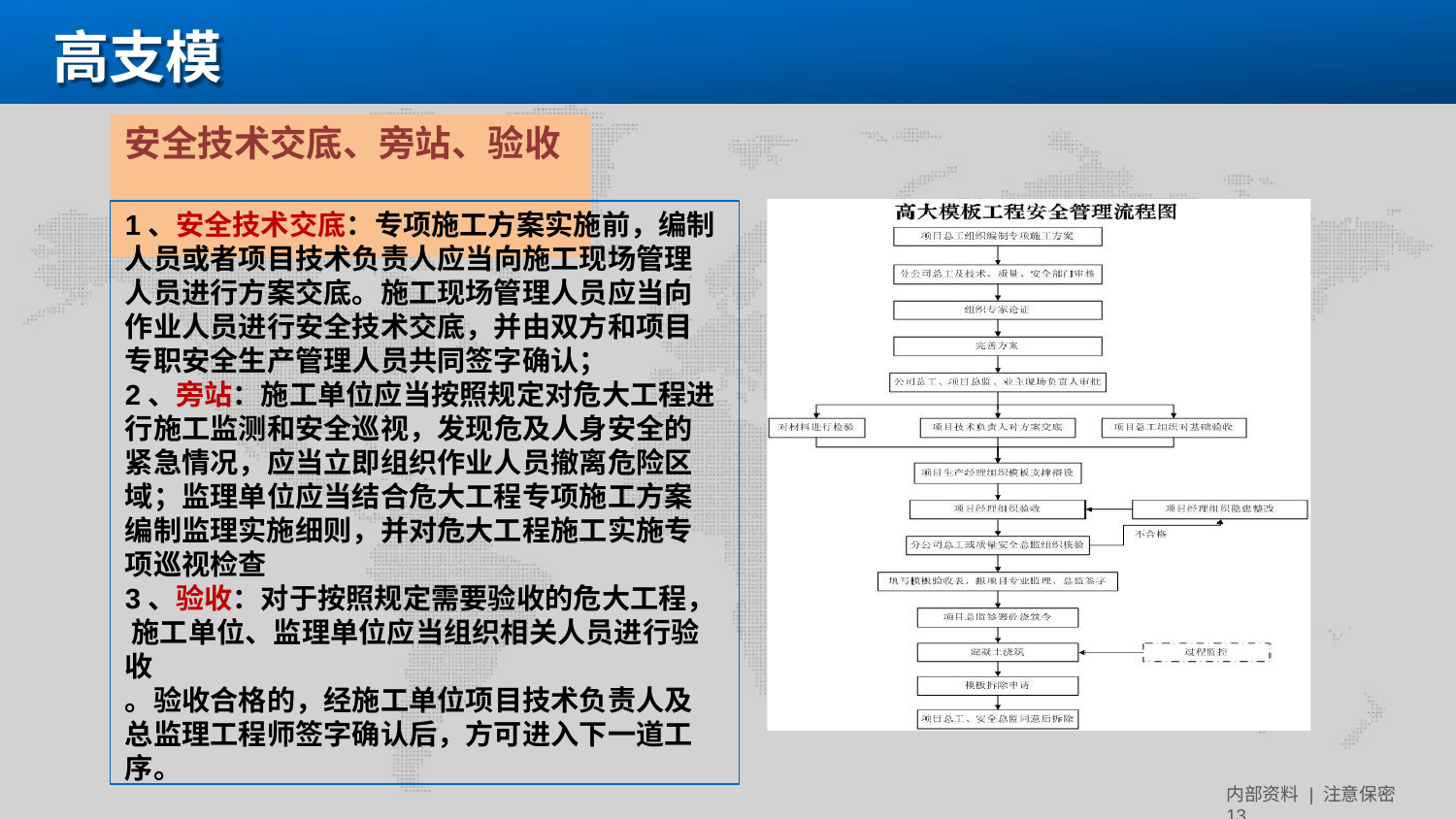

高支模
# 安全技术交底、旁站、验收

1、安全技术交底：专项施工方案实施前，编制 人员或者项目技术负责人应当向施工现场管理 人员进行方案交底。施工现场管理人员应当向 作业人员进行安全技术交底，并由双方和项目 专职安全生产管理人员共同签字确认；
2、旁站：施工单位应当按照规定对危大工程进 行施工监测和安全巡视，发现危及人身安全的 紧急情况，应当立即组织作业人员撤离危险区 域；监理单位应当结合危大工程专项施工方案 编制监理实施细则，并对危大工程施工实施专 项巡视检查
3、验收：对于按照规定需要验收的危大工程，  施工单位、监理单位应当组织相关人员进行验 收
。验收合格的，经施工单位项目技术负责人及 总监理工程师签字确认后，方可进入下一道工 序。
内部资料 | 注意保密 13